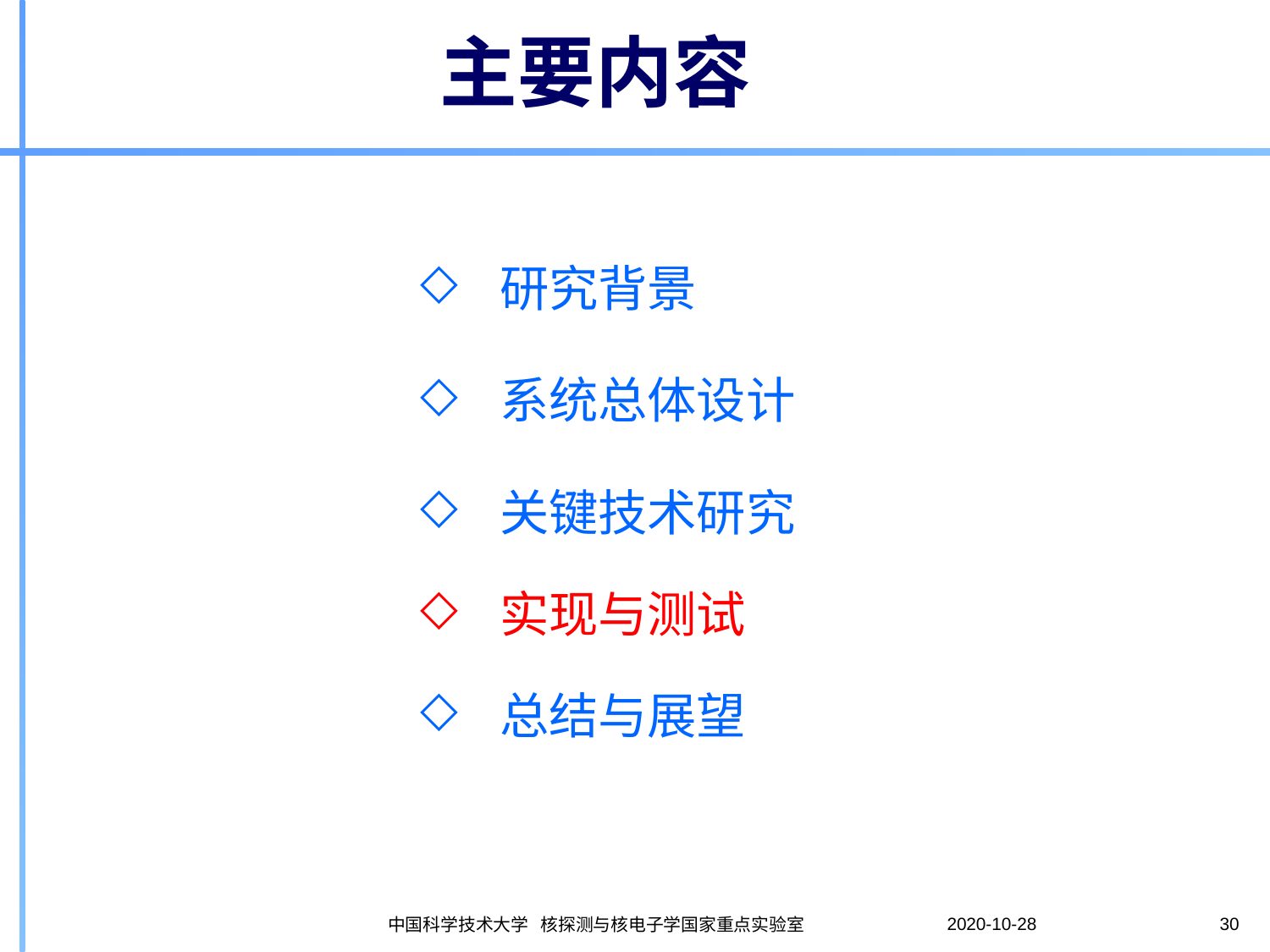

# 主要内容
研究背景
系统总体设计
关键技术研究
实现与测试
总结与展望
2020-10-28
30
中国科学技术大学   核探测与核电子学国家重点实验室